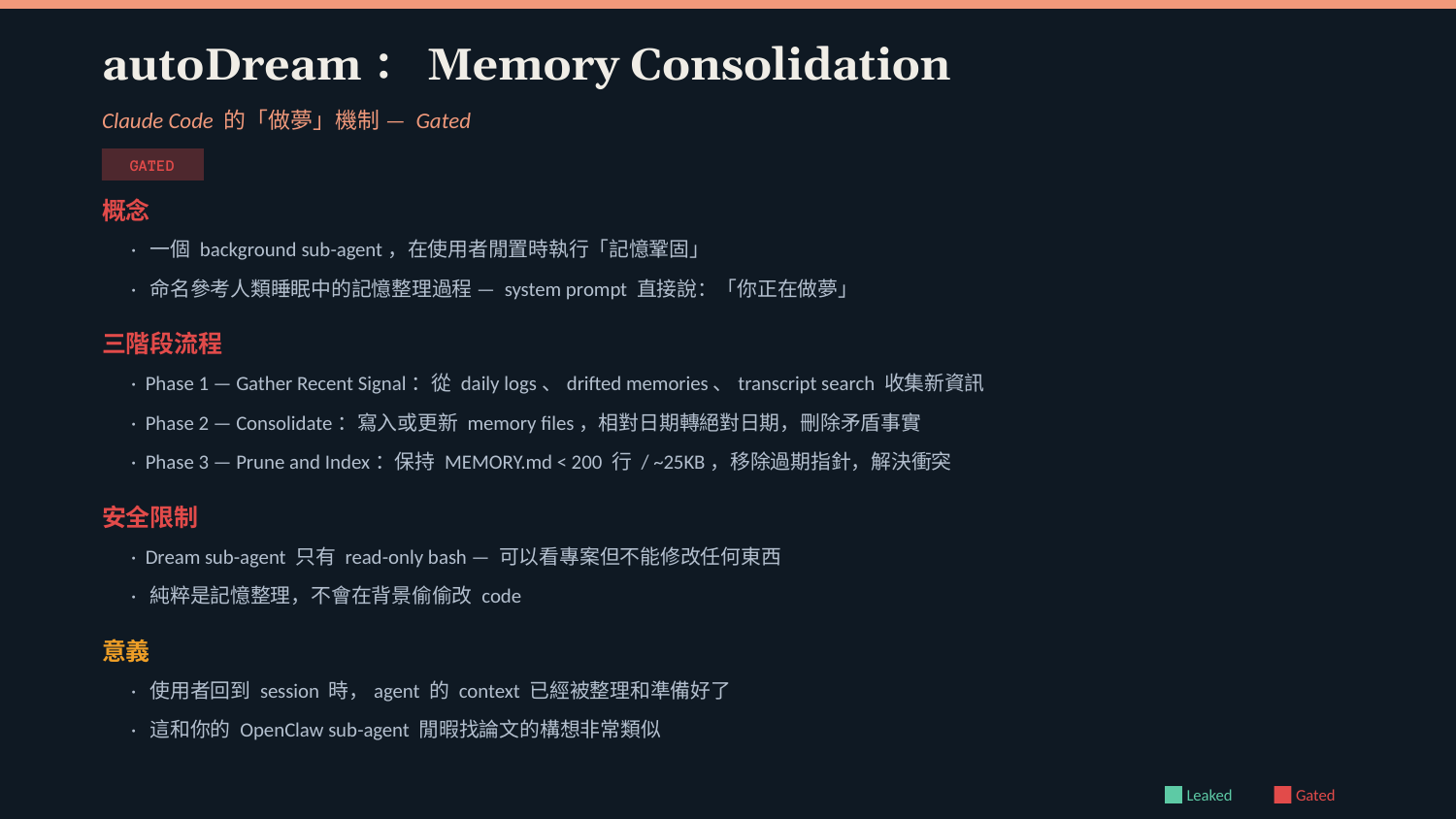

autoDream：Memory Consolidation
Claude Code 的「做夢」機制 — Gated

GATED
概念
·  一個 background sub-agent，在使用者閒置時執行「記憶鞏固」
·  命名參考人類睡眠中的記憶整理過程 — system prompt 直接說：「你正在做夢」
三階段流程
·  Phase 1 — Gather Recent Signal：從 daily logs、drifted memories、transcript search 收集新資訊
·  Phase 2 — Consolidate：寫入或更新 memory files，相對日期轉絕對日期，刪除矛盾事實
·  Phase 3 — Prune and Index：保持 MEMORY.md < 200 行 / ~25KB，移除過期指針，解決衝突
安全限制
·  Dream sub-agent 只有 read-only bash — 可以看專案但不能修改任何東西
·  純粹是記憶整理，不會在背景偷偷改 code
意義
·  使用者回到 session 時，agent 的 context 已經被整理和準備好了
·  這和你的 OpenClaw sub-agent 閒暇找論文的構想非常類似
Leaked
Gated